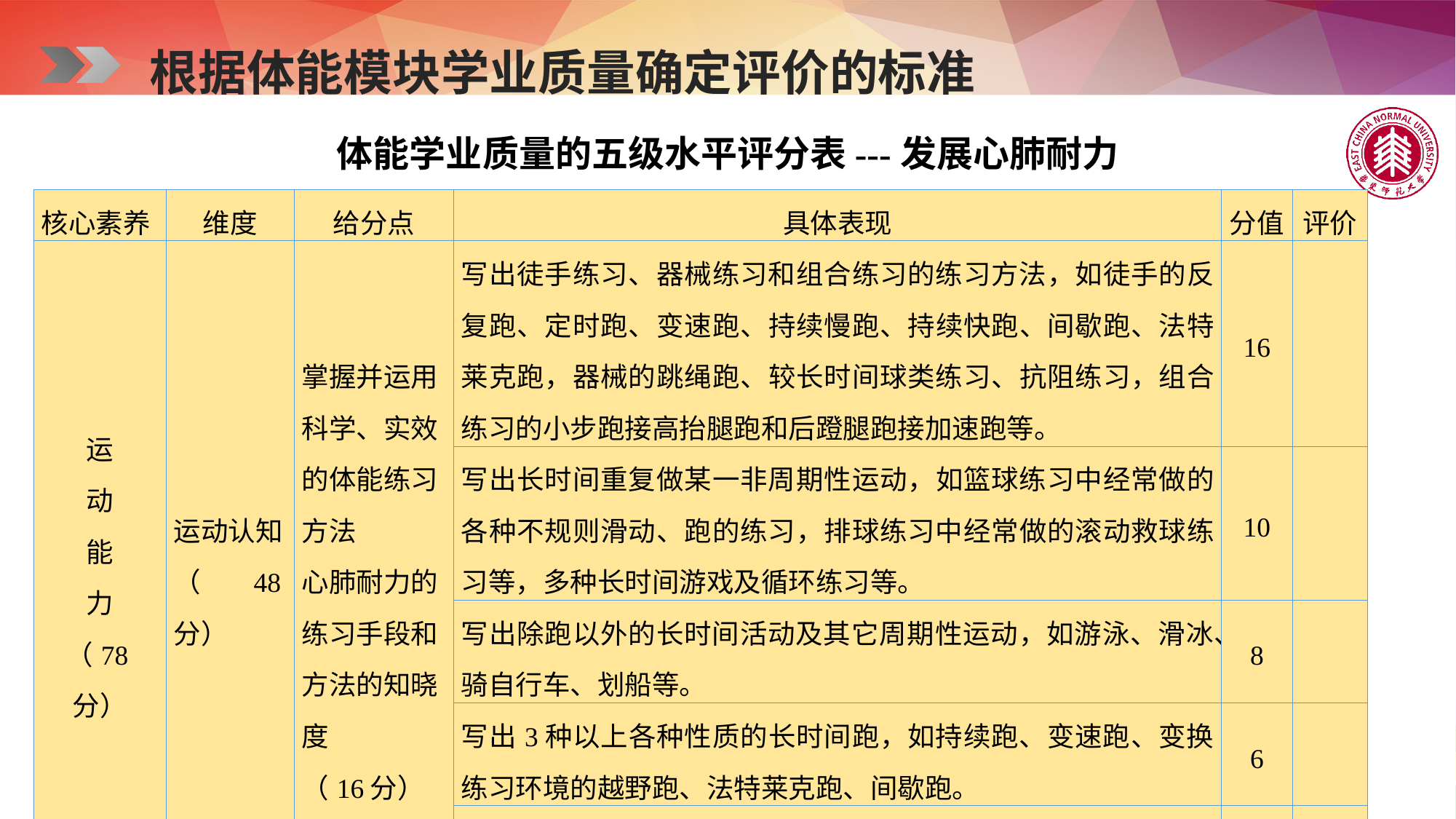

根据体能模块学业质量确定评价的标准

体能学业质量的五级水平评分表---发展心肺耐力
| 核心素养 | 维度 | 给分点 | 具体表现 | 分值 | 评价 |
| --- | --- | --- | --- | --- | --- |
| 运 动 能 力 （78分） | 运动认知 （48分） | 掌握并运用科学、实效的体能练习方法 心肺耐力的练习手段和方法的知晓度 （16分） | 写出徒手练习、器械练习和组合练习的练习方法，如徒手的反复跑、定时跑、变速跑、持续慢跑、持续快跑、间歇跑、法特莱克跑，器械的跳绳跑、较长时间球类练习、抗阻练习，组合练习的小步跑接高抬腿跑和后蹬腿跑接加速跑等。 | 16 |  |
|  |  |  | 写出长时间重复做某一非周期性运动，如篮球练习中经常做的各种不规则滑动、跑的练习，排球练习中经常做的滚动救球练习等，多种长时间游戏及循环练习等。 | 10 |  |
|  |  |  | 写出除跑以外的长时间活动及其它周期性运动，如游泳、滑冰、骑自行车、划船等。 | 8 |  |
|  |  |  | 写出3种以上各种性质的长时间跑，如持续跑、变速跑、变换练习环境的越野跑、法特莱克跑、间歇跑。 | 6 |  |
|  |  |  | 写出1-2各种性质的长时间跑，如持续跑、变速跑、变换练习环境的越野跑、法特莱克跑、间歇跑。 | 4 |  |